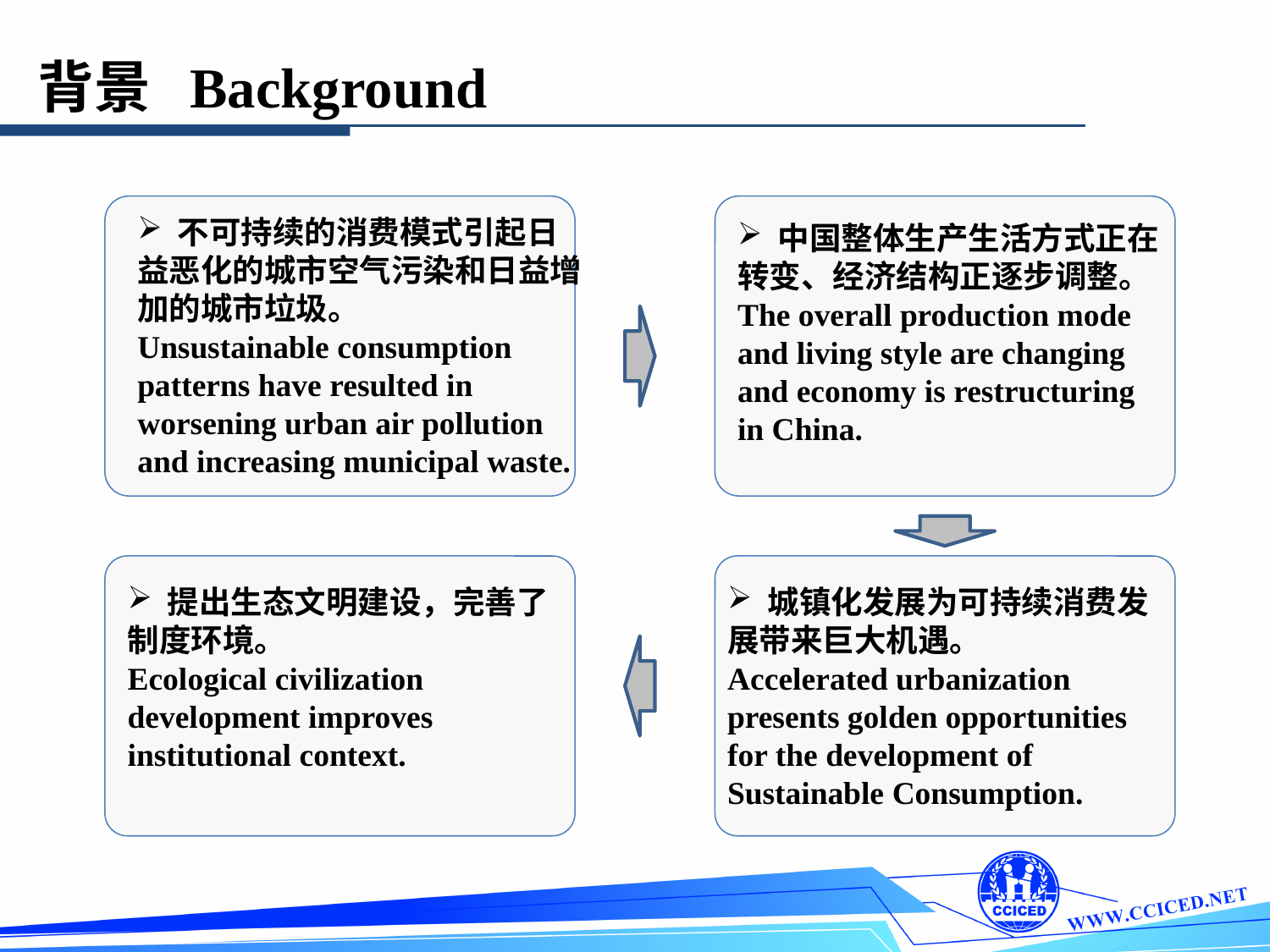

背景  Background

 不可持续的消费模式引起日益恶化的城市空气污染和日益增加的城市垃圾。
Unsustainable consumption patterns have resulted in worsening urban air pollution and increasing municipal waste.
 中国整体生产生活方式正在转变、经济结构正逐步调整。
The overall production mode and living style are changing and economy is restructuring in China.

 提出生态文明建设，完善了制度环境。
Ecological civilization development improves institutional context.
 城镇化发展为可持续消费发展带来巨大机遇。
Accelerated urbanization presents golden opportunities for the development of Sustainable Consumption.